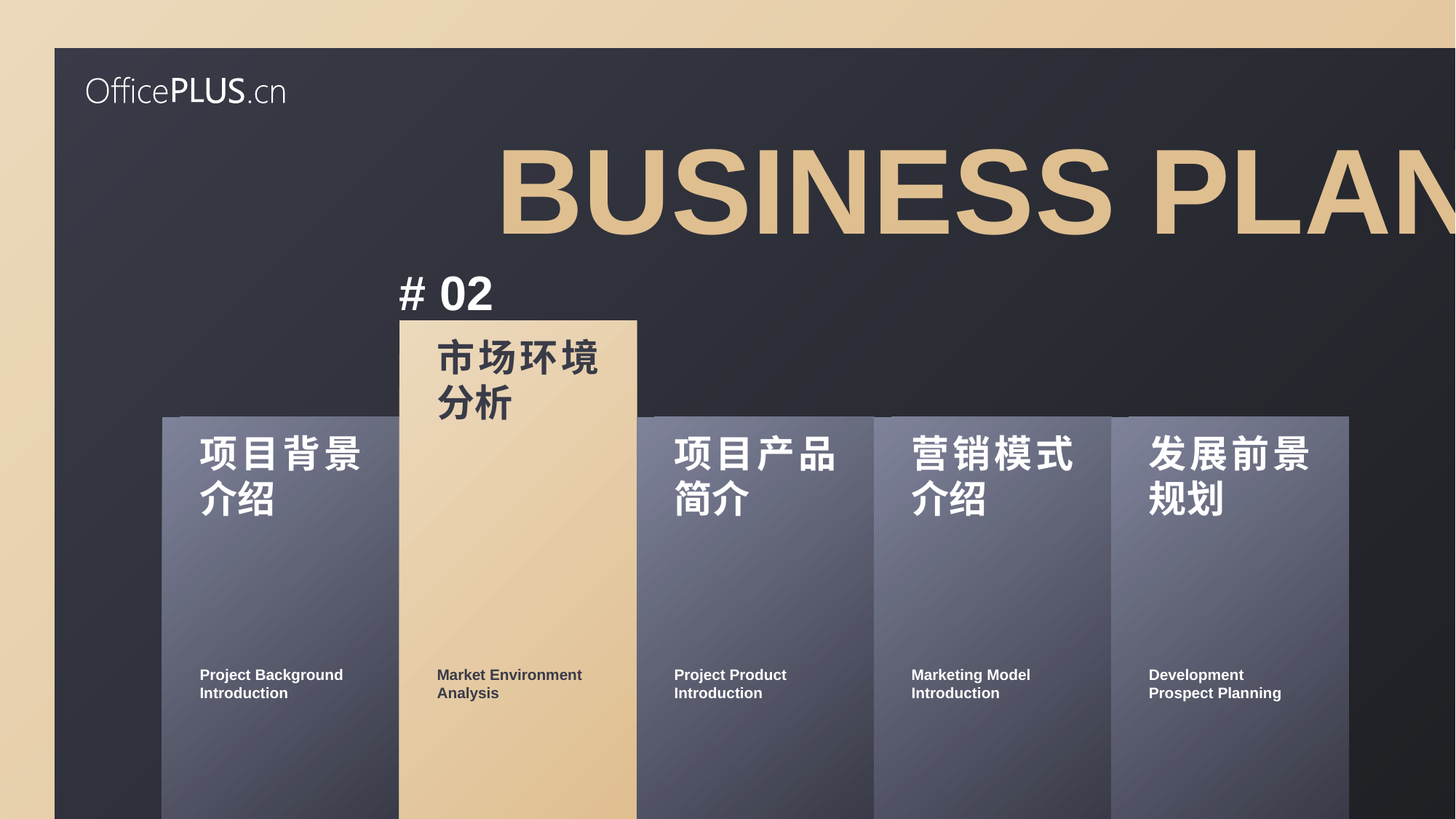

business plan
# 02

市场环境分析

项目背景介绍
项目产品简介
营销模式介绍
发展前景规划
Project Background Introduction
Market Environment Analysis
Project Product Introduction
Marketing Model Introduction
Development Prospect Planning